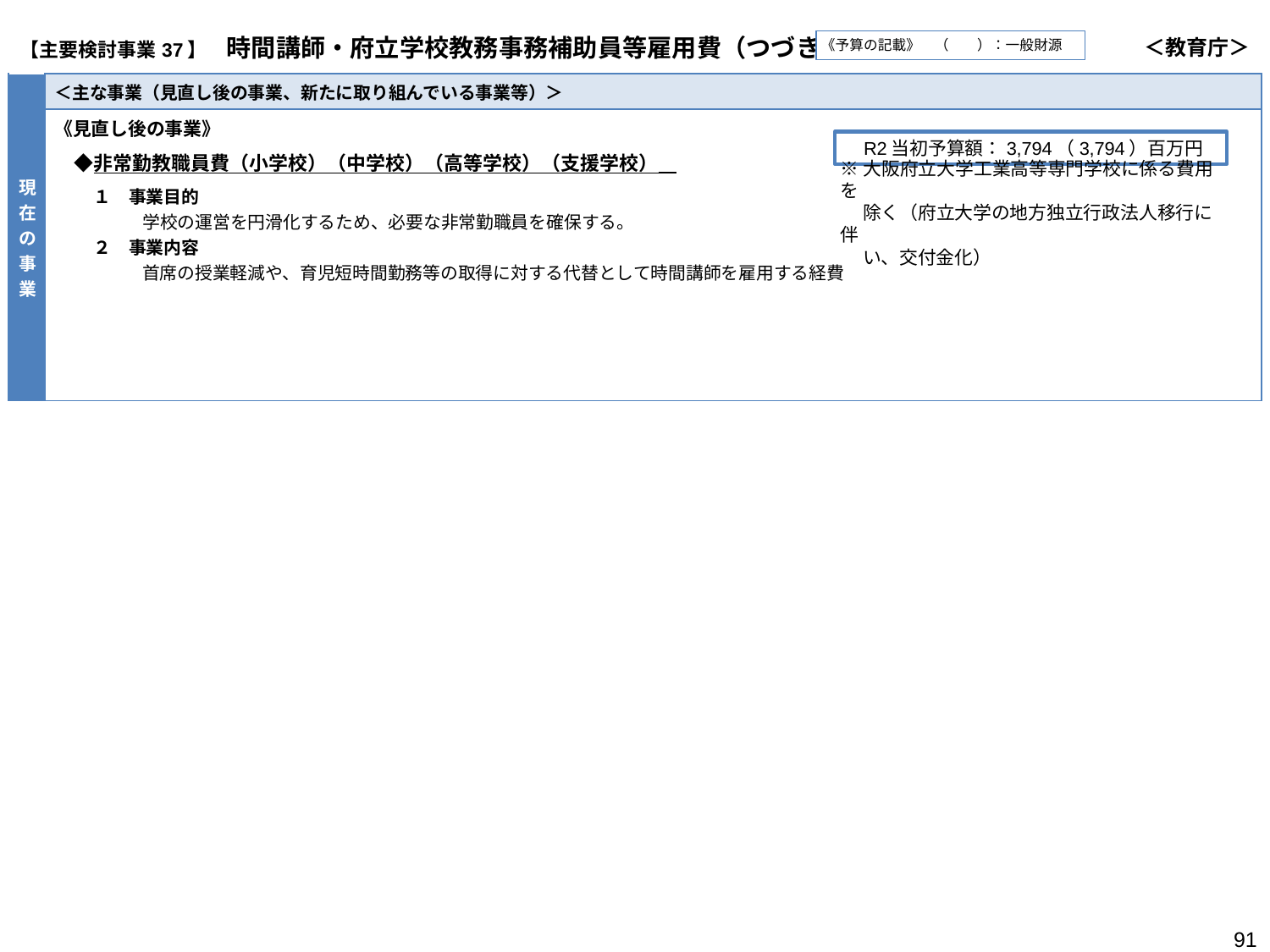

| 【主要検討事業37】　時間講師・府立学校教務事務補助員等雇用費（つづき） | ＜教育庁＞ |
| --- | --- |
《予算の記載》　（　　）：一般財源
| 現在の事業 | ＜主な事業（見直し後の事業、新たに取り組んでいる事業等）＞ |
| --- | --- |
|  | 《見直し後の事業》 　◆非常勤教職員費（小学校）（中学校）（高等学校）（支援学校）　 　 　　 １　事業目的　 　　　　　学校の運営を円滑化するため、必要な非常勤職員を確保する。 　　 ２　事業内容 　　　　　首席の授業軽減や、育児短時間勤務等の取得に対する代替として時間講師を雇用する経費 |
R2当初予算額：3,794（3,794）百万円
※大阪府立大学工業高等専門学校に係る費用を
　 除く（府立大学の地方独立行政法人移行に伴
　 い、交付金化）
91